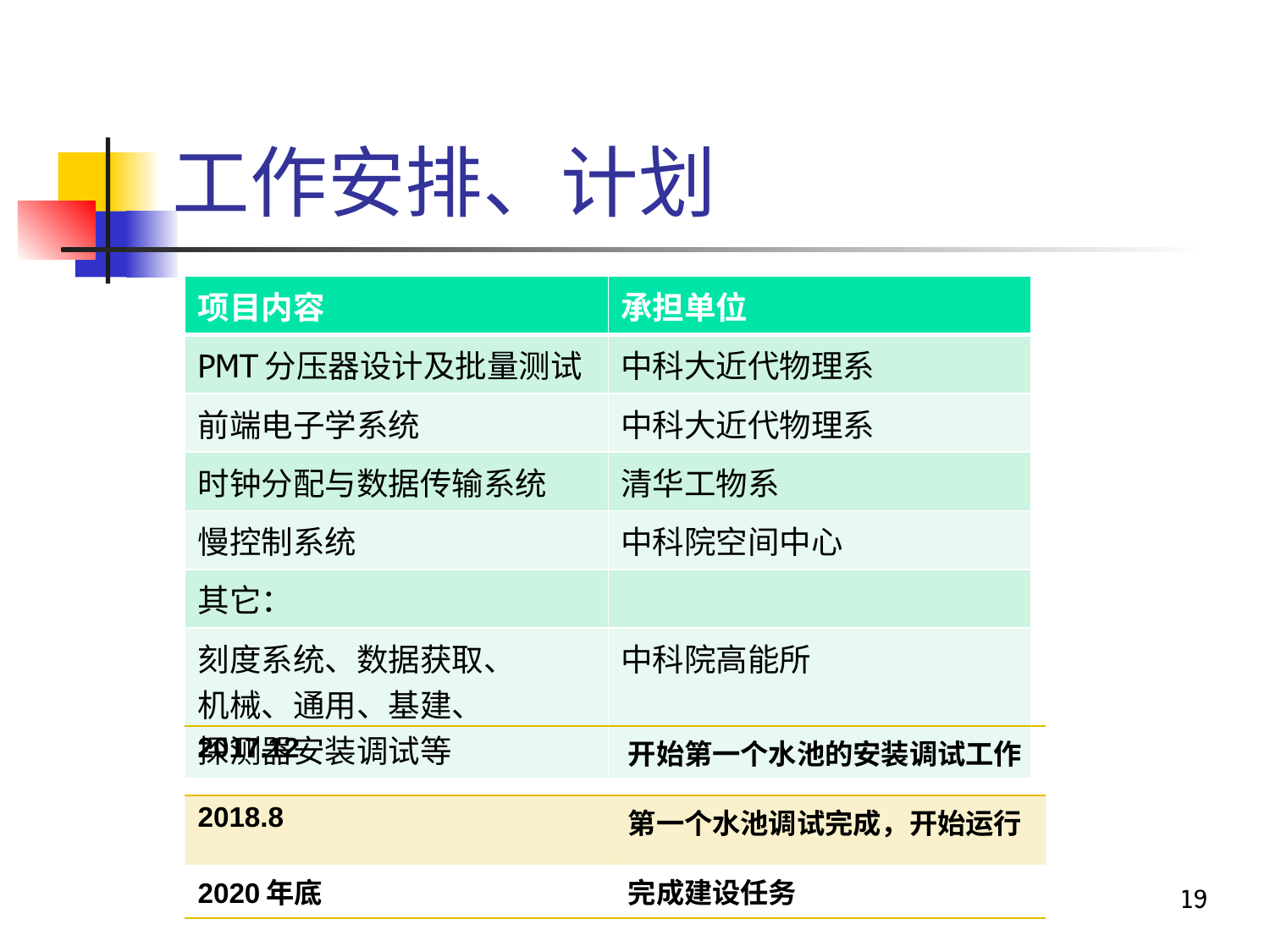

# 工作安排、计划
| 项目内容 | 承担单位 |
| --- | --- |
| PMT分压器设计及批量测试 | 中科大近代物理系 |
| 前端电子学系统 | 中科大近代物理系 |
| 时钟分配与数据传输系统 | 清华工物系 |
| 慢控制系统 | 中科院空间中心 |
| 其它： |  |
| 刻度系统、数据获取、 机械、通用、基建、 探测器安装调试等 | 中科院高能所 |

| 2017.12 | 开始第一个水池的安装调试工作 |
| --- | --- |
| 2018.8 | 第一个水池调试完成，开始运行 |
| 2020年底 | 完成建设任务 |
19